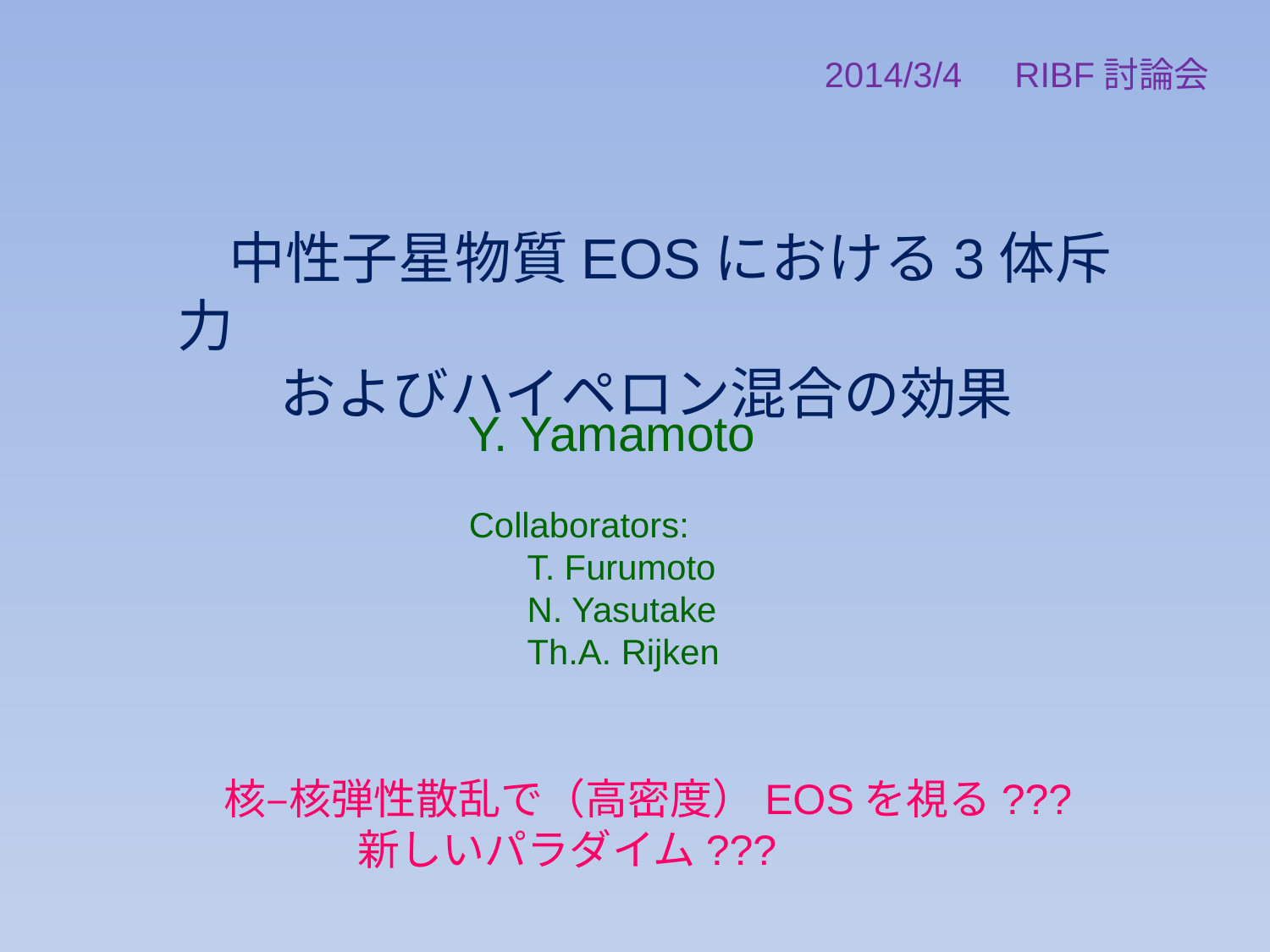

2014/3/4　RIBF討論会
   中性子星物質EOSにおける3体斥力
       およびハイペロン混合の効果

Y. Yamamoto
Collaborators:
      T. Furumoto
      N. Yasutake
      Th.A. Rijken
核–核弾性散乱で（高密度）EOSを視る???
             新しいパラダイム???